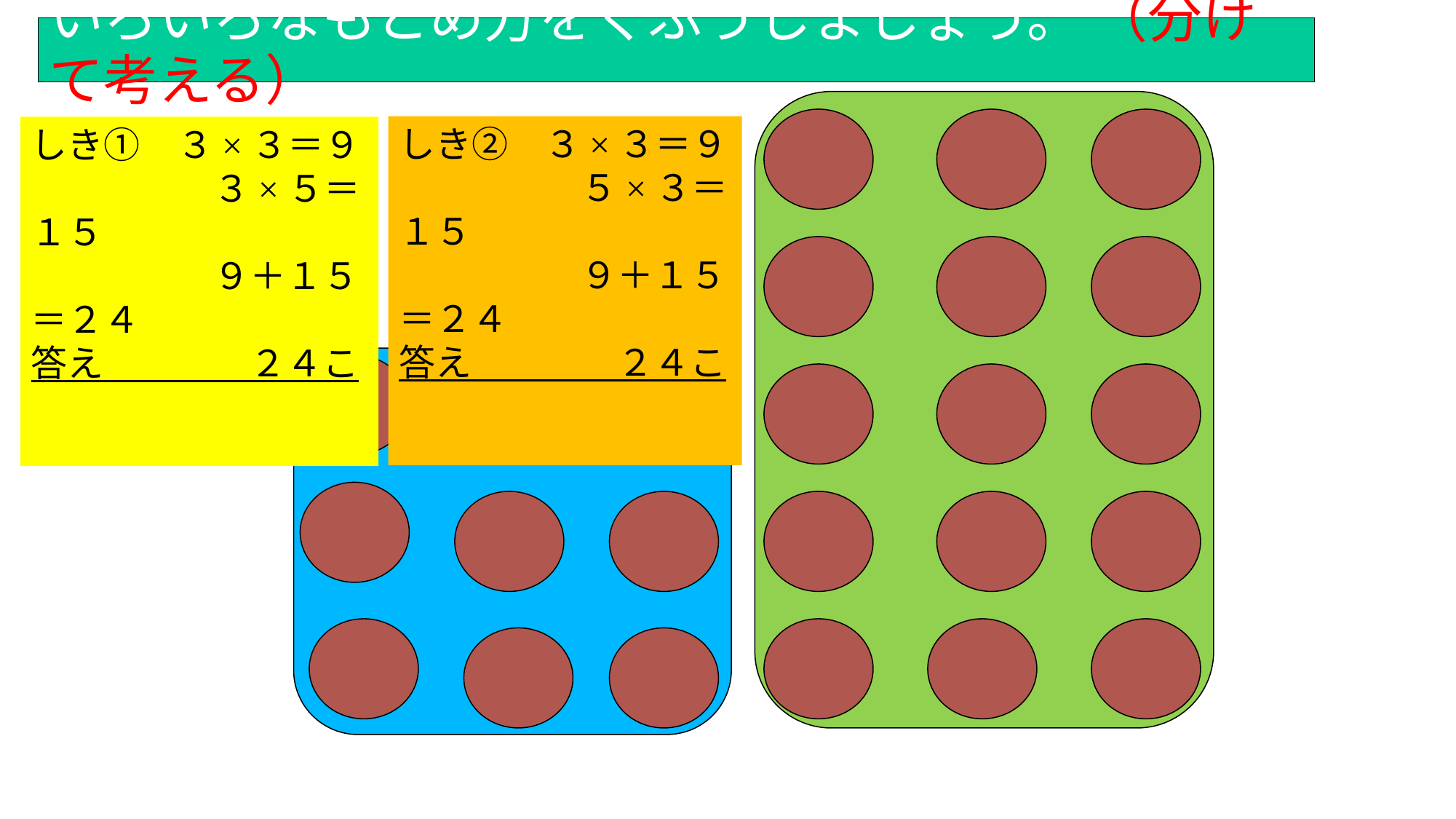

いろいろなもとめ方をくふうしましょう。 （分けて考える）

しき②　３×３＝９
　　　　　５×３＝１５
　　　　　９＋１５＝２４
答え　　　　２４こ

しき①　３×３＝９
　　　　　３×５＝１５
　　　　　９＋１５＝２４
答え　　　　２４こ